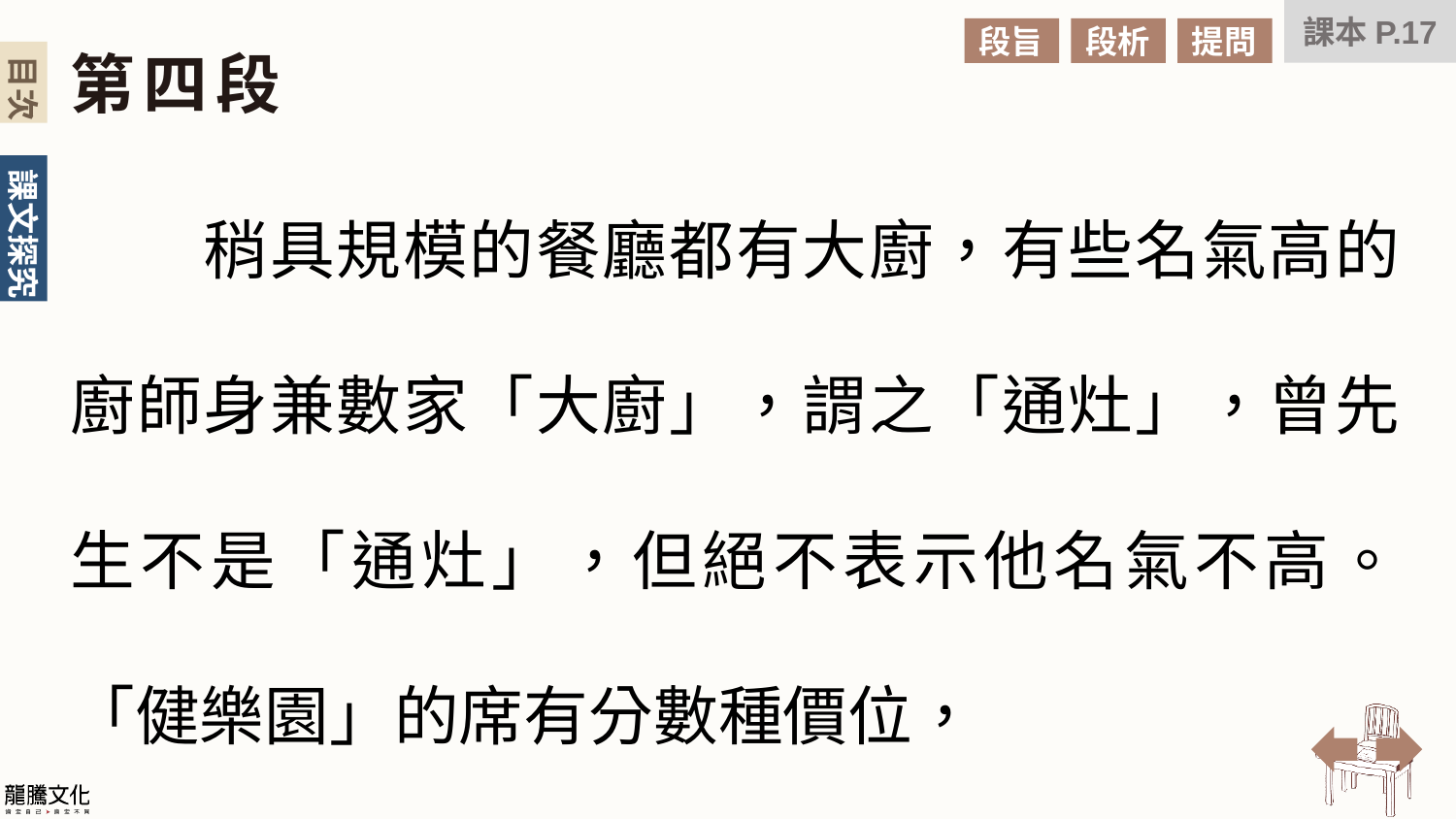

課本P.17
段旨
段析
提問
第四段
　　稍具規模的餐廳都有大廚，有些名氣高的廚師身兼數家「大廚」，謂之「通灶」，曾先生不是「通灶」，但絕不表示他名氣不高。「健樂園」的席有分數種價位，